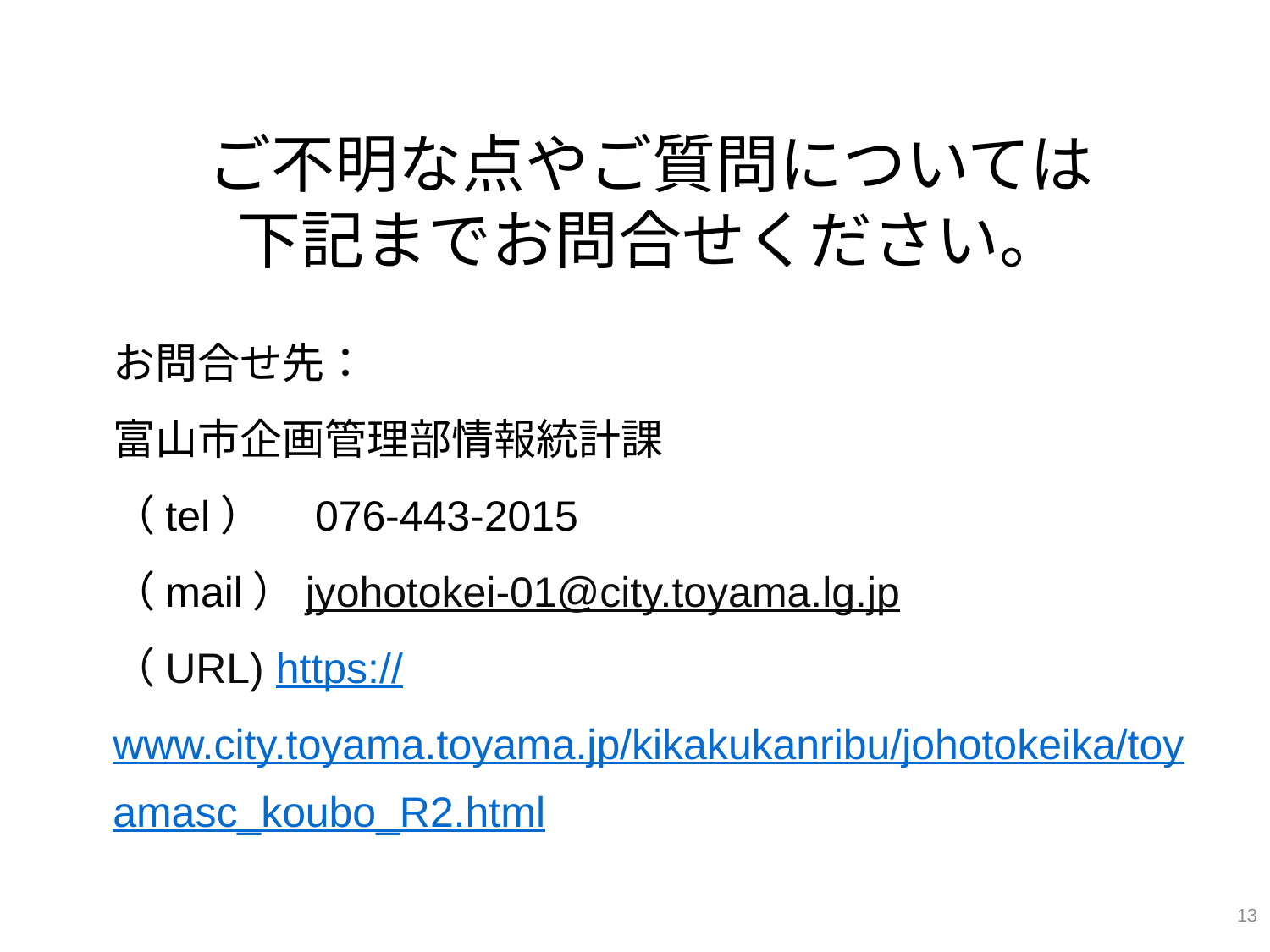

ご不明な点やご質問については
下記までお問合せください。
お問合せ先：
富山市企画管理部情報統計課
（tel）　076-443-2015
（mail）jyohotokei-01@city.toyama.lg.jp
（URL) https://www.city.toyama.toyama.jp/kikakukanribu/johotokeika/toyamasc_koubo_R2.html
13